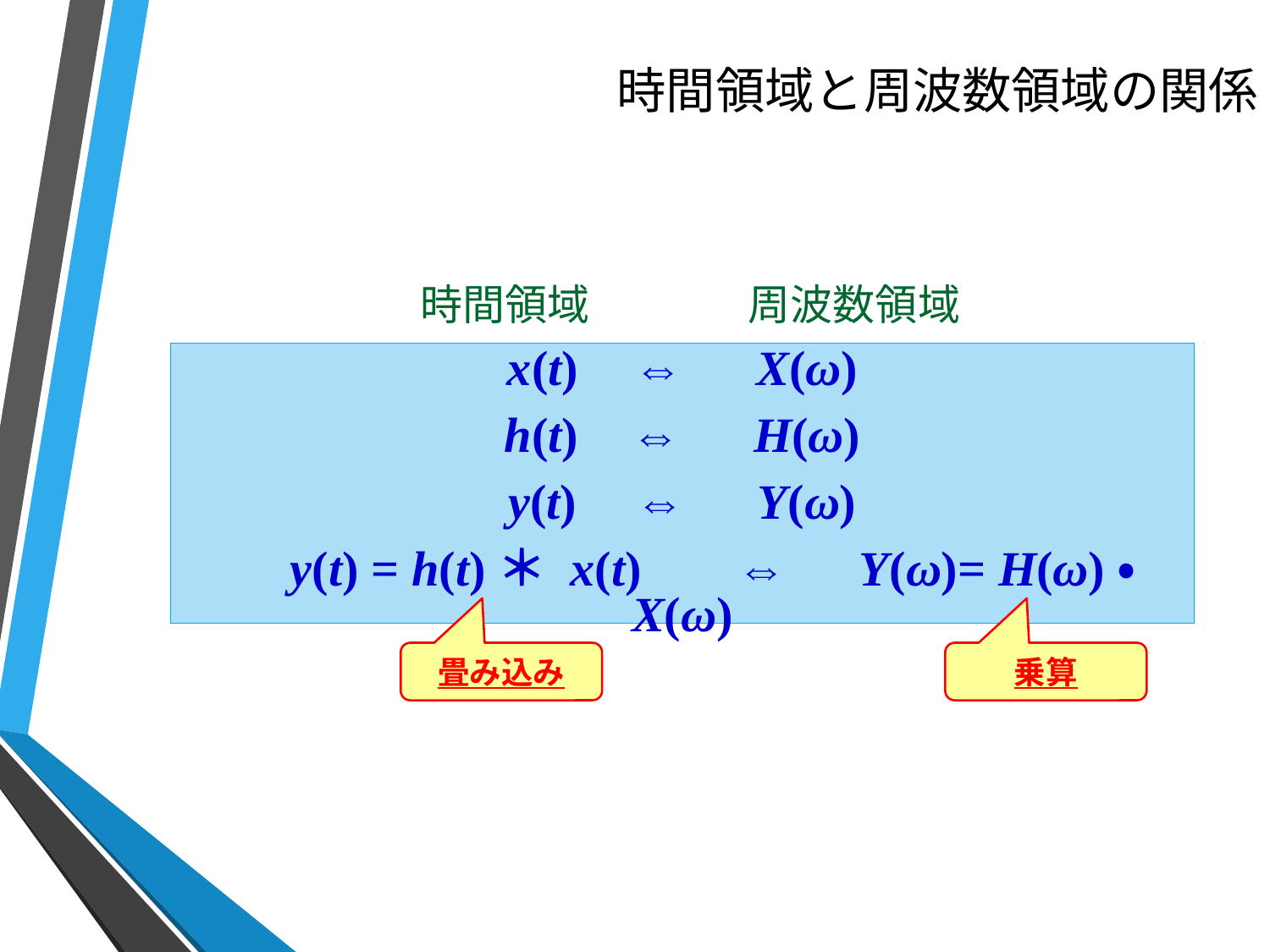

# 時間領域と周波数領域の関係
周波数領域
時間領域
x(t)	⇔　X(ω)
h(t)	⇔　H(ω)
y(t)	⇔　Y(ω)
     y(t) = h(t)＊ x(t)	⇔　Y(ω)= H(ω)・ X(ω)

乗算
畳み込み